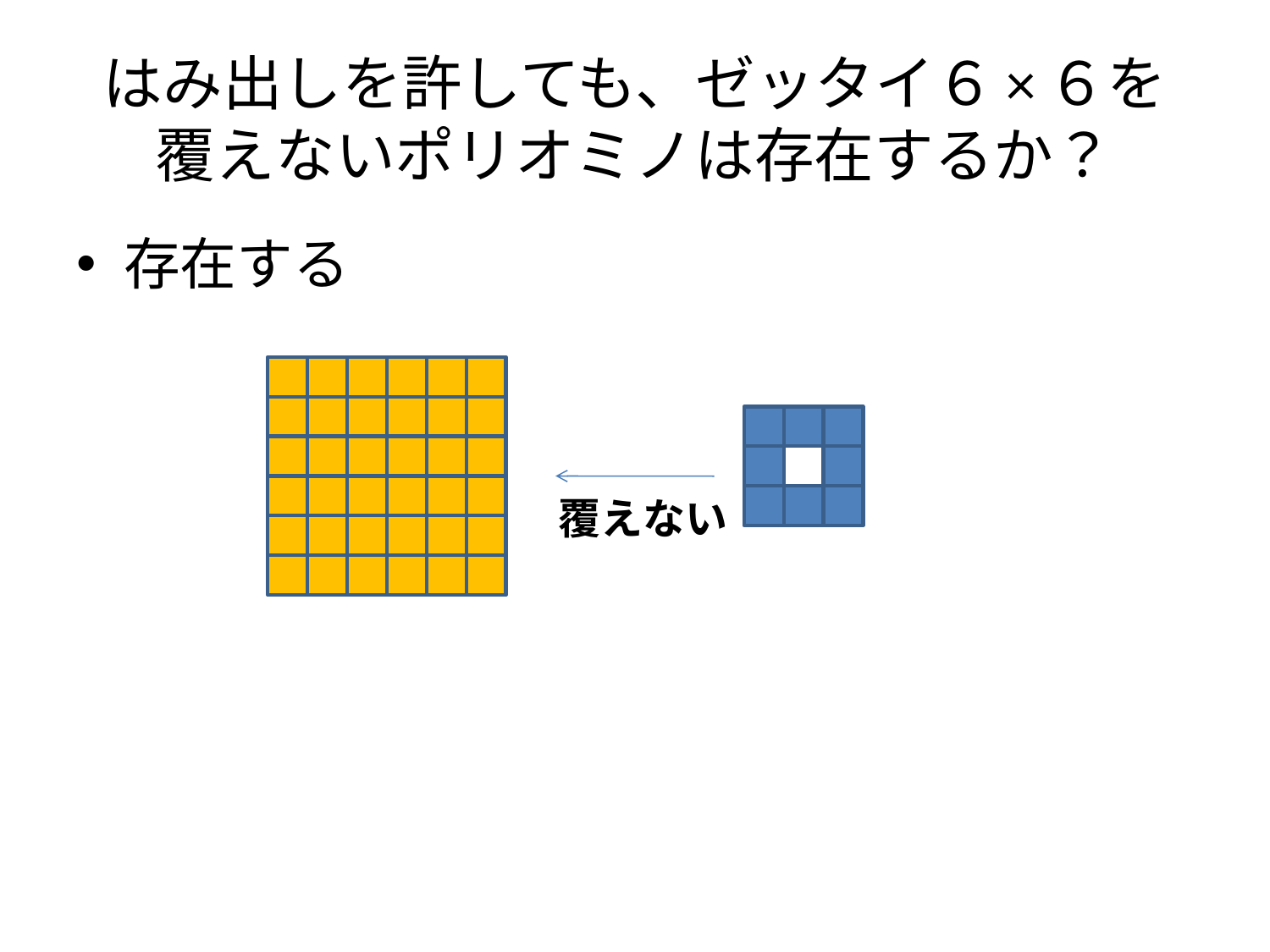

# はみ出しを許しても、ゼッタイ６×６を覆えないポリオミノは存在するか？
存在する

覆えない